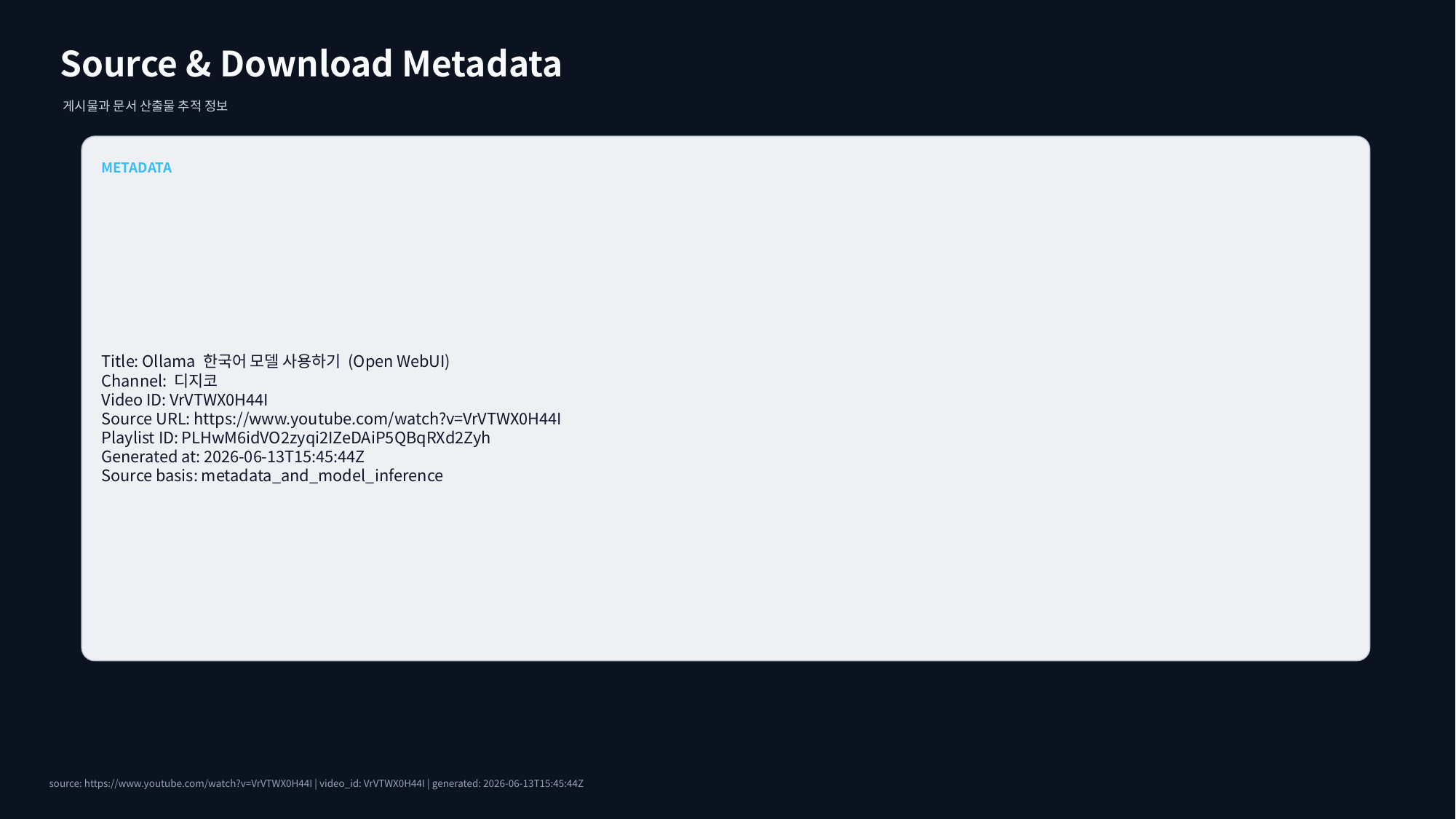

Source & Download Metadata
게시물과 문서 산출물 추적 정보

METADATA
Title: Ollama 한국어 모델 사용하기 (Open WebUI)
Channel: 디지코
Video ID: VrVTWX0H44I
Source URL: https://www.youtube.com/watch?v=VrVTWX0H44I
Playlist ID: PLHwM6idVO2zyqi2IZeDAiP5QBqRXd2Zyh
Generated at: 2026-06-13T15:45:44Z
Source basis: metadata_and_model_inference
source: https://www.youtube.com/watch?v=VrVTWX0H44I | video_id: VrVTWX0H44I | generated: 2026-06-13T15:45:44Z